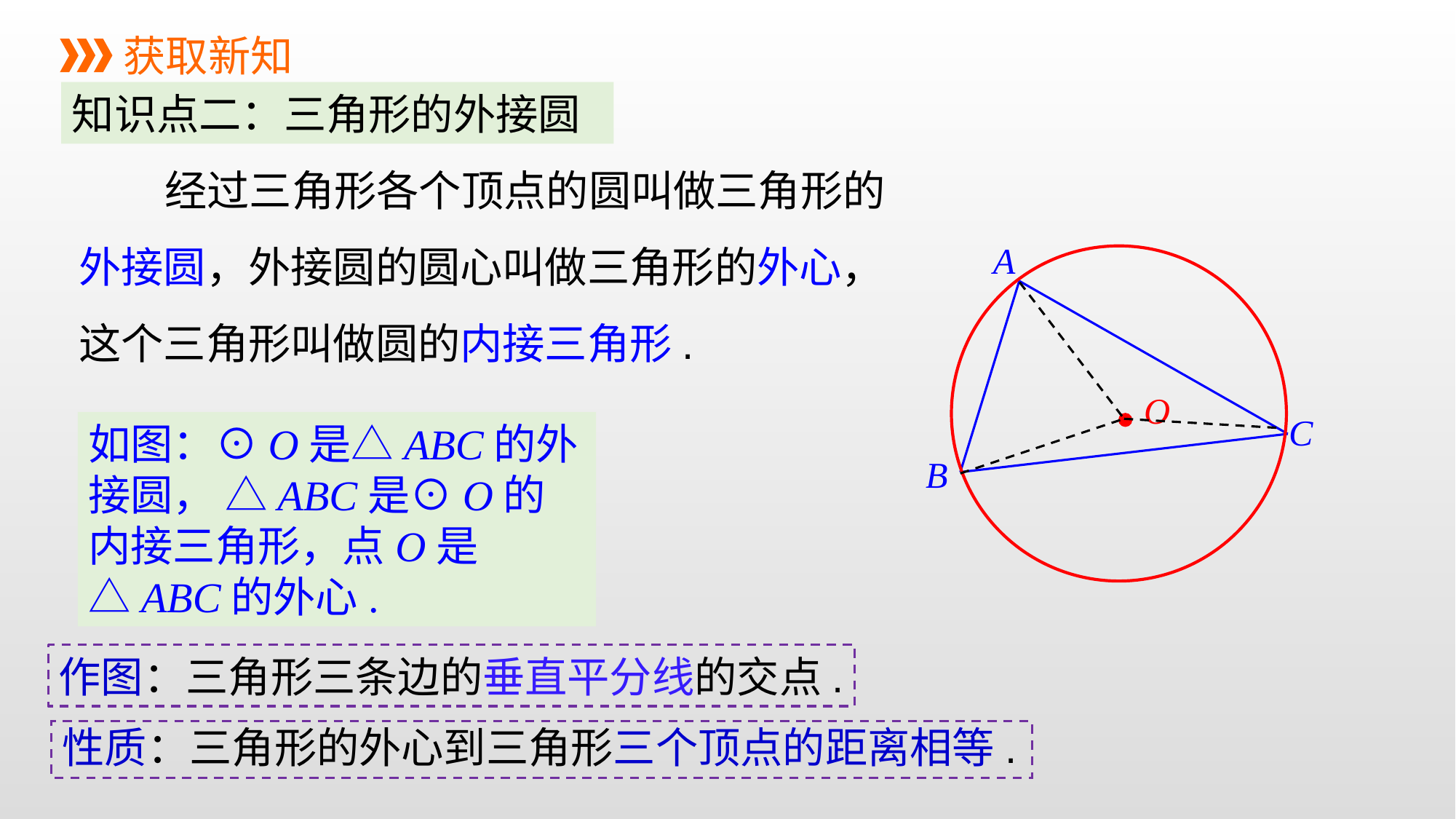

获取新知

知识点二：三角形的外接圆
        经过三角形各个顶点的圆叫做三角形的外接圆，外接圆的圆心叫做三角形的外心，这个三角形叫做圆的内接三角形.
A

O
C

B
如图：⊙O是△ABC的外接圆， △ABC是⊙O的内接三角形，点O是△ABC的外心.
作图：三角形三条边的垂直平分线的交点.
性质：三角形的外心到三角形三个顶点的距离相等.